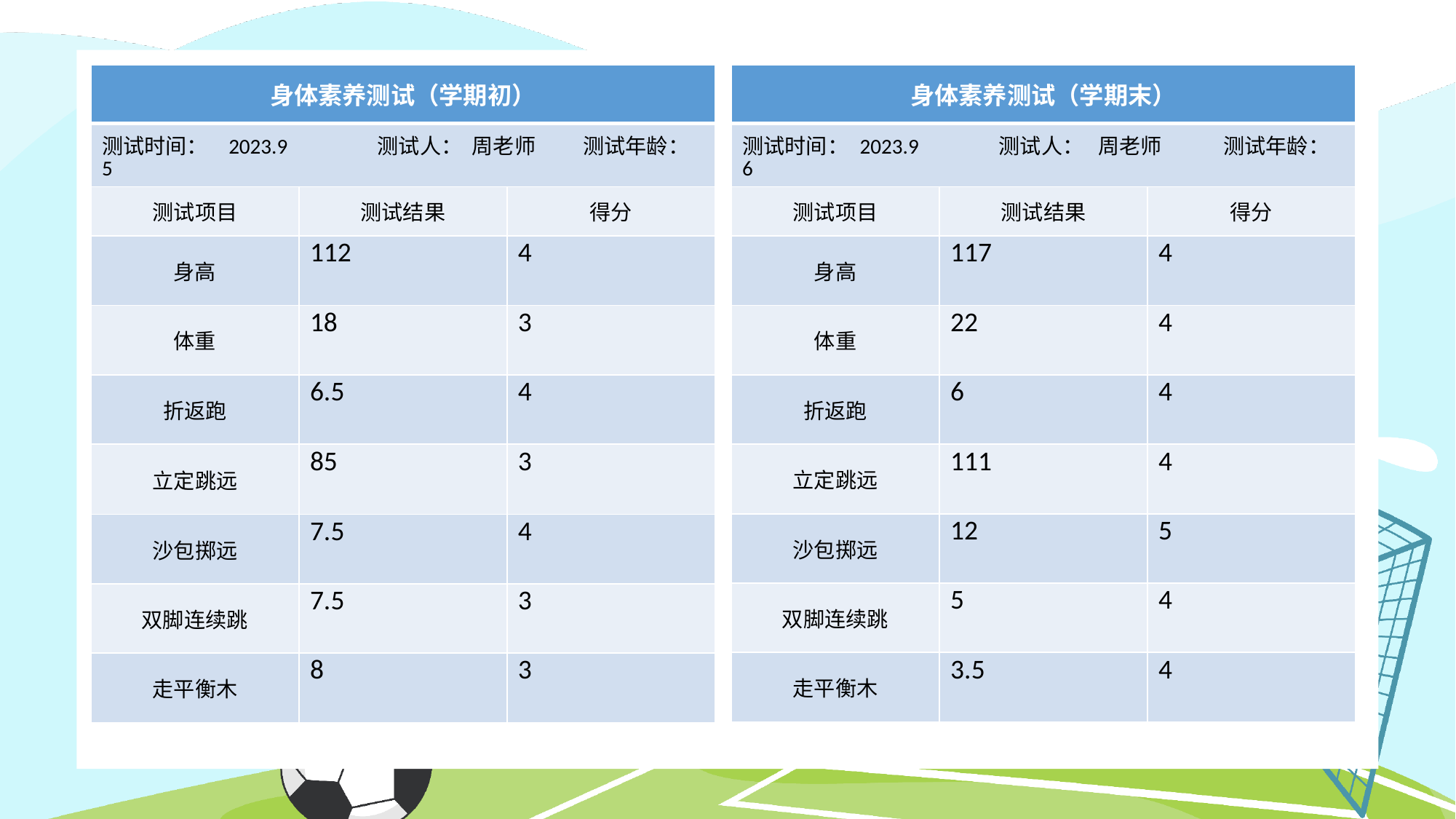

| 身体素养测试（学期初） |  |  |
| --- | --- | --- |
| 测试时间： 2023.9 测试人： 周老师 测试年龄：5 |  |  |
| 测试项目 | 测试结果 | 得分 |
| 身高 | 112 | 4 |
| 体重 | 18 | 3 |
| 折返跑 | 6.5 | 4 |
| 立定跳远 | 85 | 3 |
| 沙包掷远 | 7.5 | 4 |
| 双脚连续跳 | 7.5 | 3 |
| 走平衡木 | 8 | 3 |
| 身体素养测试（学期末） |  |  |
| --- | --- | --- |
| 测试时间： 2023.9 测试人： 周老师 测试年龄：6 |  |  |
| 测试项目 | 测试结果 | 得分 |
| 身高 | 117 | 4 |
| 体重 | 22 | 4 |
| 折返跑 | 6 | 4 |
| 立定跳远 | 111 | 4 |
| 沙包掷远 | 12 | 5 |
| 双脚连续跳 | 5 | 4 |
| 走平衡木 | 3.5 | 4 |